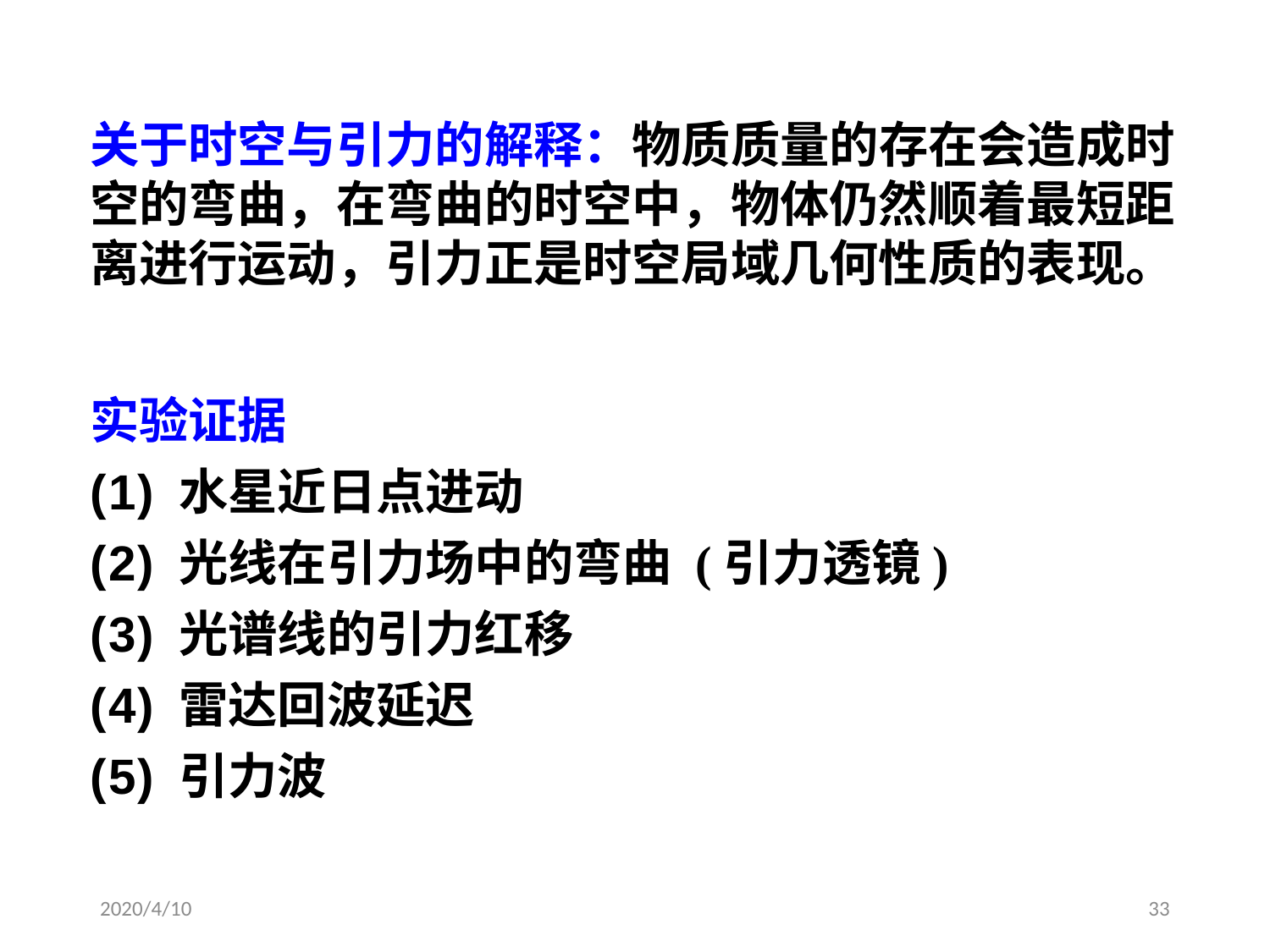

关于时空与引力的解释：物质质量的存在会造成时空的弯曲，在弯曲的时空中，物体仍然顺着最短距离进行运动，引力正是时空局域几何性质的表现。
实验证据
 水星近日点进动
 光线在引力场中的弯曲 (引力透镜)
 光谱线的引力红移
 雷达回波延迟
 引力波
2020/4/10
33